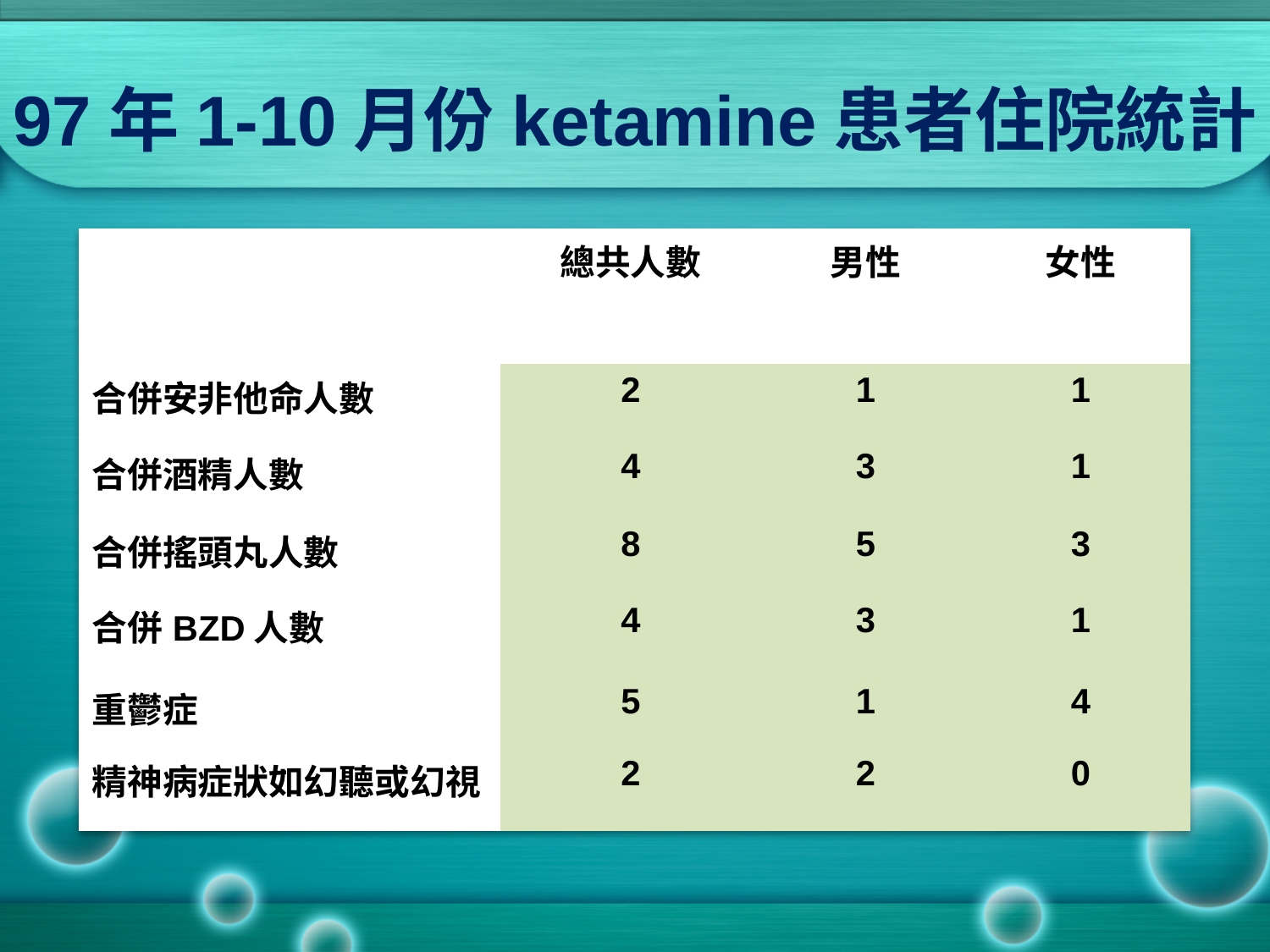

# 97年1-10月份ketamine患者住院統計
|  | 總共人數 | 男性 | 女性 |
| --- | --- | --- | --- |
| 合併安非他命人數 | 2 | 1 | 1 |
| 合併酒精人數 | 4 | 3 | 1 |
| 合併搖頭丸人數 | 8 | 5 | 3 |
| 合併BZD人數 | 4 | 3 | 1 |
| 重鬱症 | 5 | 1 | 4 |
| 精神病症狀如幻聽或幻視 | 2 | 2 | 0 |